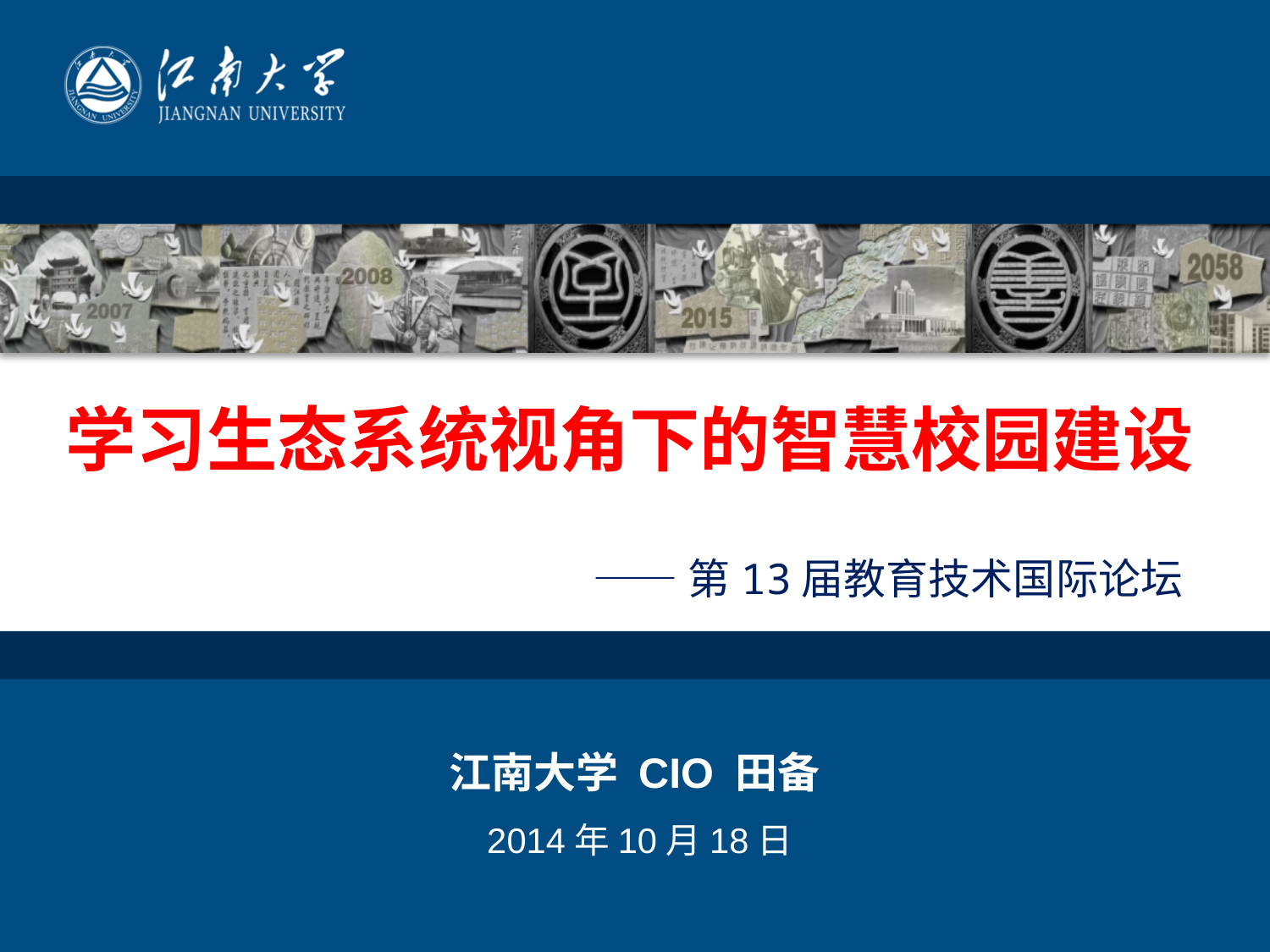

# 学习生态系统视角下的智慧校园建设
——第13届教育技术国际论坛
江南大学 CIO 田备

 2014年10月18日